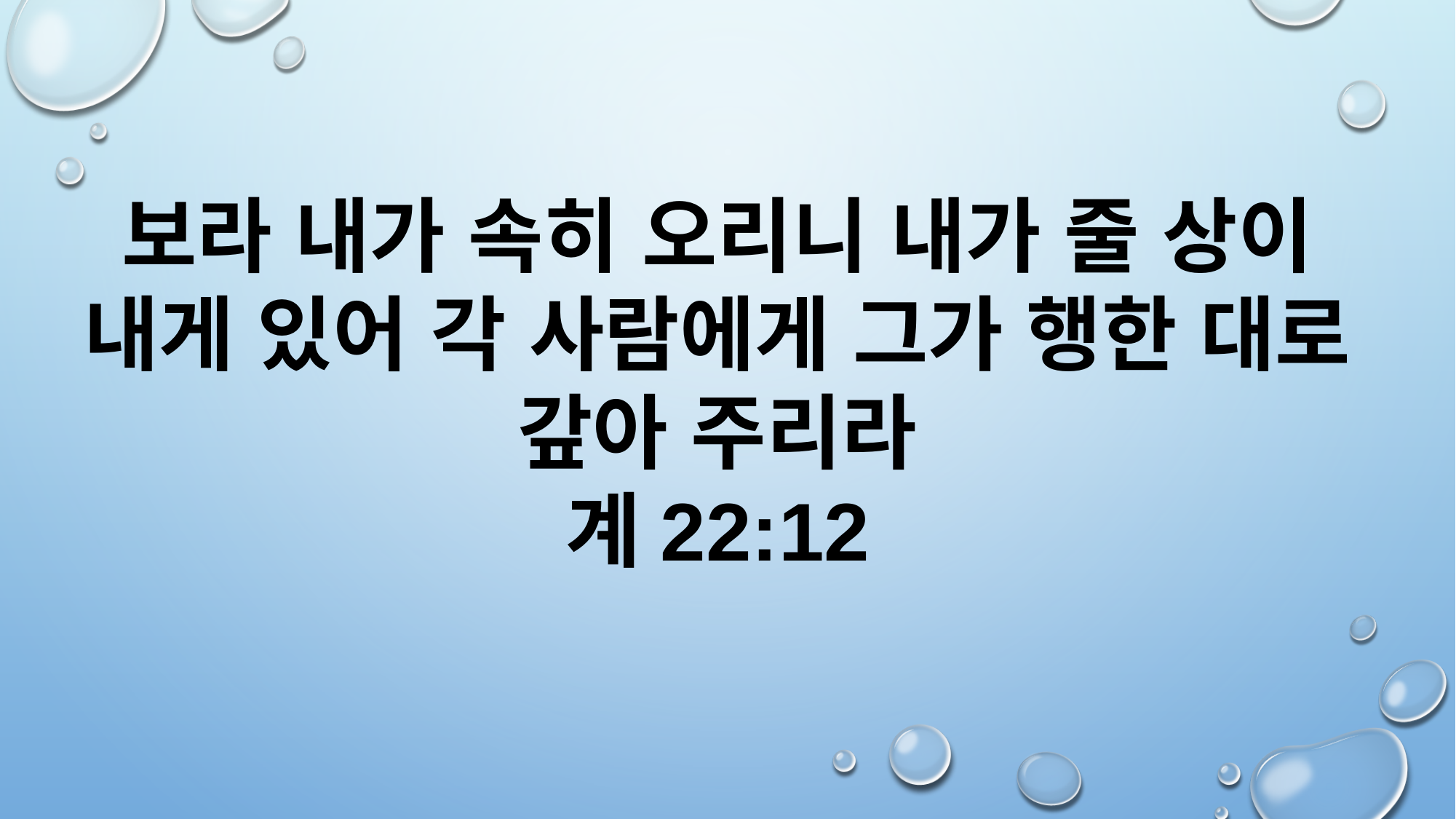

보라 내가 속히 오리니 내가 줄 상이 내게 있어 각 사람에게 그가 행한 대로 갚아 주리라
계22:12